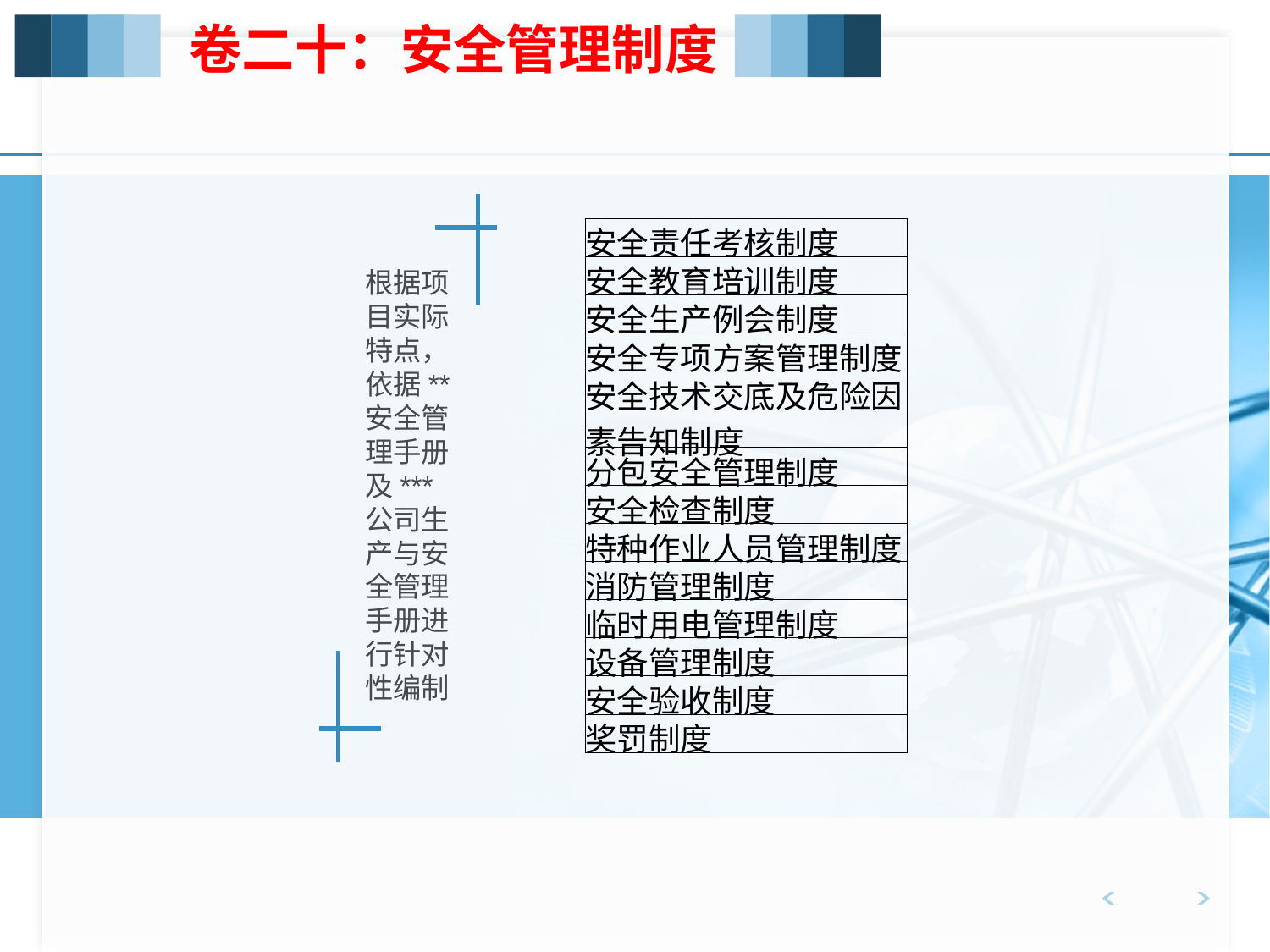

卷二十：安全管理制度

| 安全责任考核制度 |
| --- |
| 安全教育培训制度 |
| 安全生产例会制度 |
| 安全专项方案管理制度 |
| 安全技术交底及危险因素告知制度 |
| 分包安全管理制度 |
| 安全检查制度 |
| 特种作业人员管理制度 |
| 消防管理制度 |
| 临时用电管理制度 |
| 设备管理制度 |
| 安全验收制度 |
| 奖罚制度 |

根据项目实际特点，依据**安全管理手册及***公司生产与安全管理手册进行针对性编制